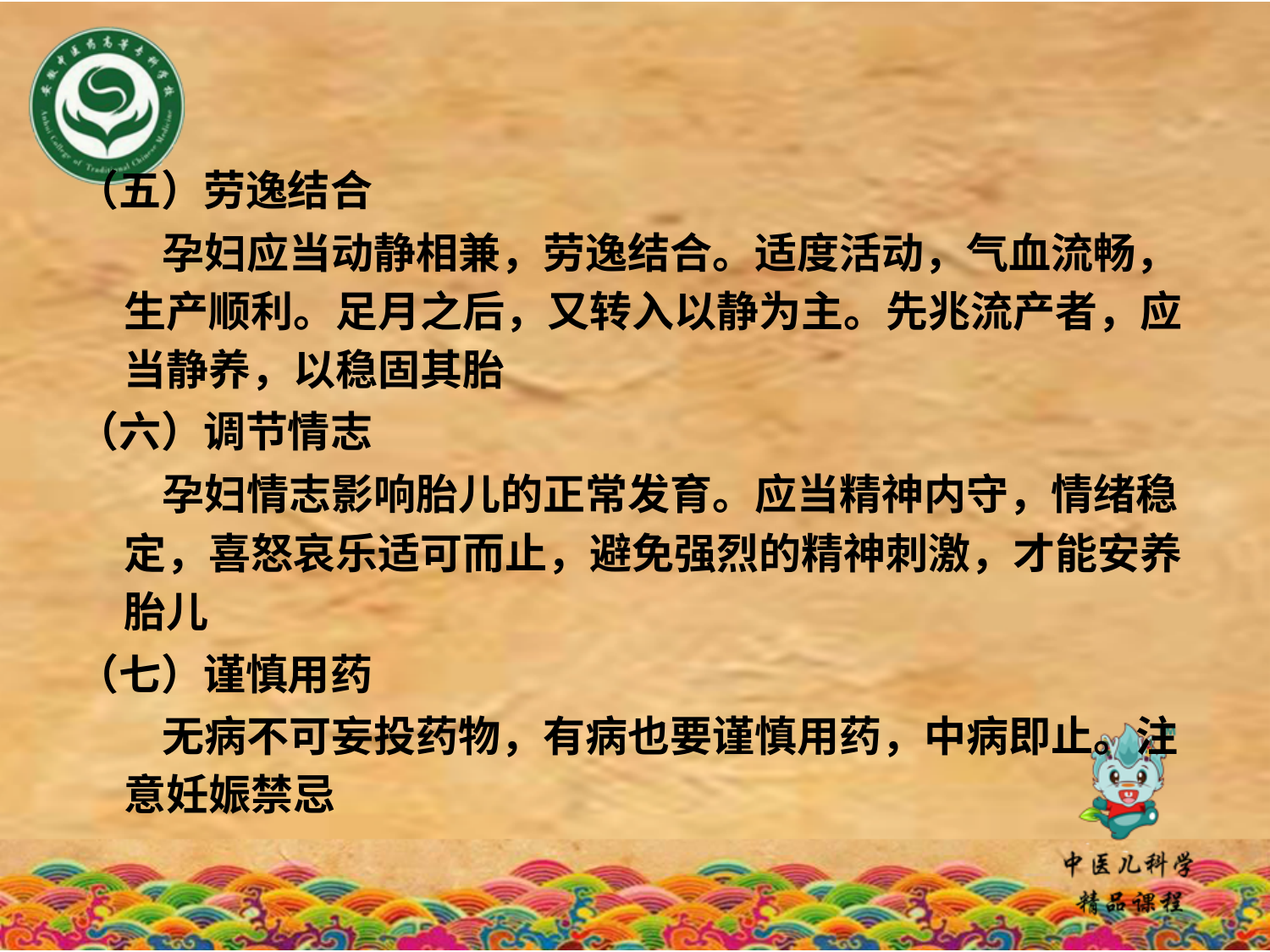

（五）劳逸结合
        孕妇应当动静相兼，劳逸结合。适度活动，气血流畅，生产顺利。足月之后，又转入以静为主。先兆流产者，应当静养，以稳固其胎
（六）调节情志
        孕妇情志影响胎儿的正常发育。应当精神内守，情绪稳定，喜怒哀乐适可而止，避免强烈的精神刺激，才能安养胎儿
（七）谨慎用药
        无病不可妄投药物，有病也要谨慎用药，中病即止。注意妊娠禁忌